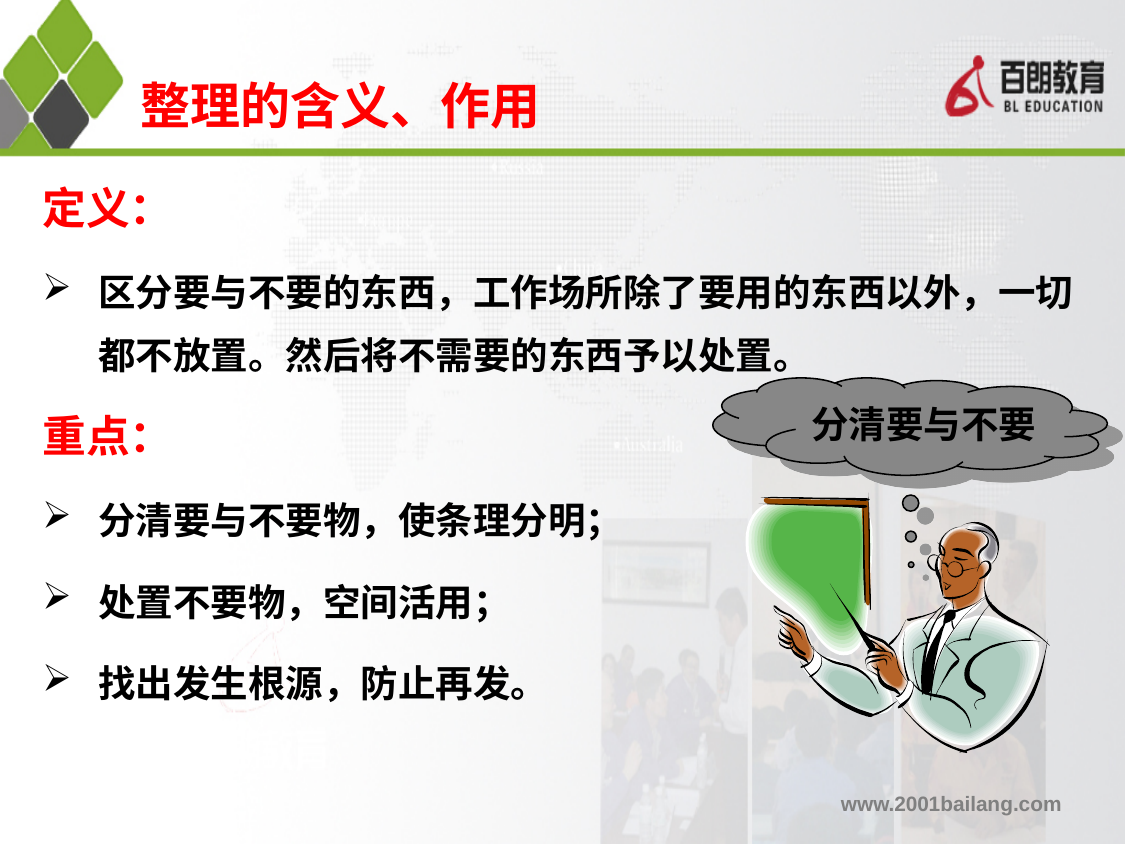

整理的含义、作用
定义：
区分要与不要的东西，工作场所除了要用的东西以外，一切都不放置。然后将不需要的东西予以处置。
重点：
分清要与不要物，使条理分明；
处置不要物，空间活用；
找出发生根源，防止再发。
分清要与不要